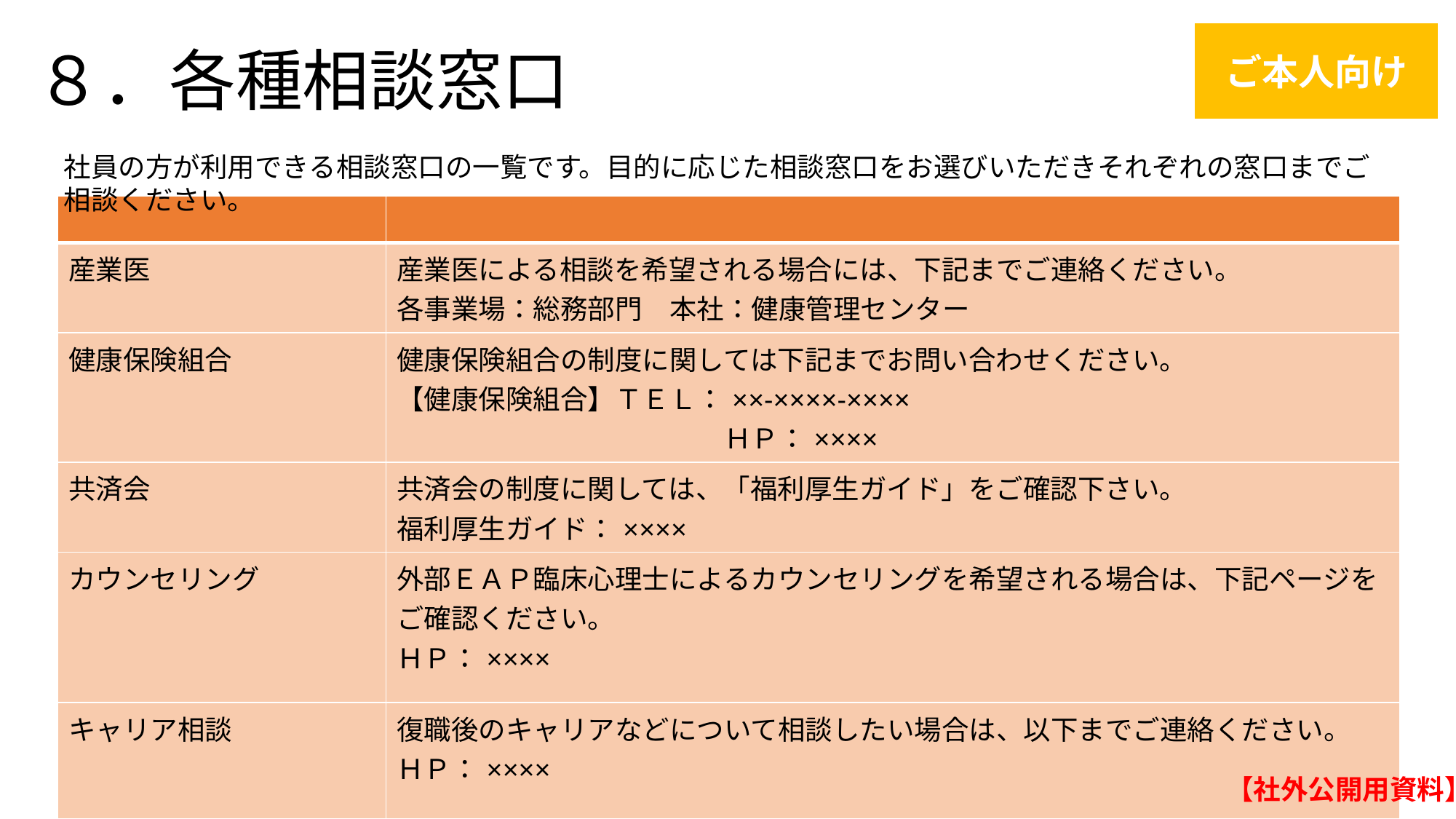

# ８．各種相談窓口
ご本人向け
社員の方が利用できる相談窓口の一覧です。目的に応じた相談窓口をお選びいただきそれぞれの窓口までご相談ください。
|  |  |
| --- | --- |
| 産業医 | 産業医による相談を希望される場合には、下記までご連絡ください。 各事業場：総務部門　本社：健康管理センター |
| 健康保険組合 | 健康保険組合の制度に関しては下記までお問い合わせください。 【健康保険組合】ＴＥＬ：××‐××××‐×××× 　　　　　　　　　　　　ＨＰ：×××× |
| 共済会 | 共済会の制度に関しては、「福利厚生ガイド」をご確認下さい。 福利厚生ガイド：×××× |
| カウンセリング | 外部ＥＡＰ臨床心理士によるカウンセリングを希望される場合は、下記ページをご確認ください。 ＨＰ：×××× |
| キャリア相談 | 復職後のキャリアなどについて相談したい場合は、以下までご連絡ください。 ＨＰ：×××× |
【社外公開用資料】